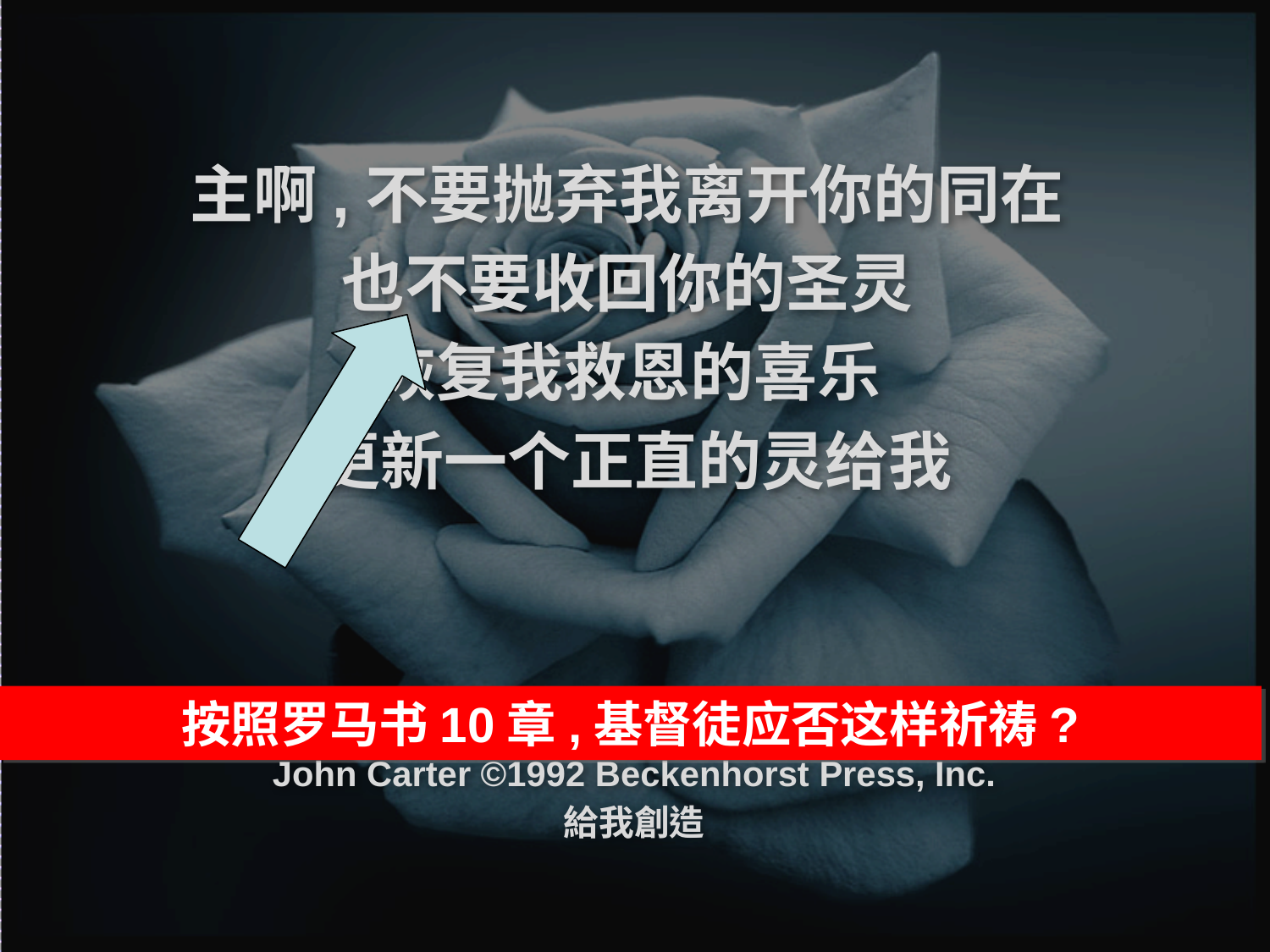

主啊,不要抛弃我离开你的同在
也不要收回你的圣灵
恢复我救恩的喜乐
更新一个正直的灵给我

John Carter ©1992 Beckenhorst Press, Inc.
給我創造

按照罗马书10章,基督徒应否这样祈祷?